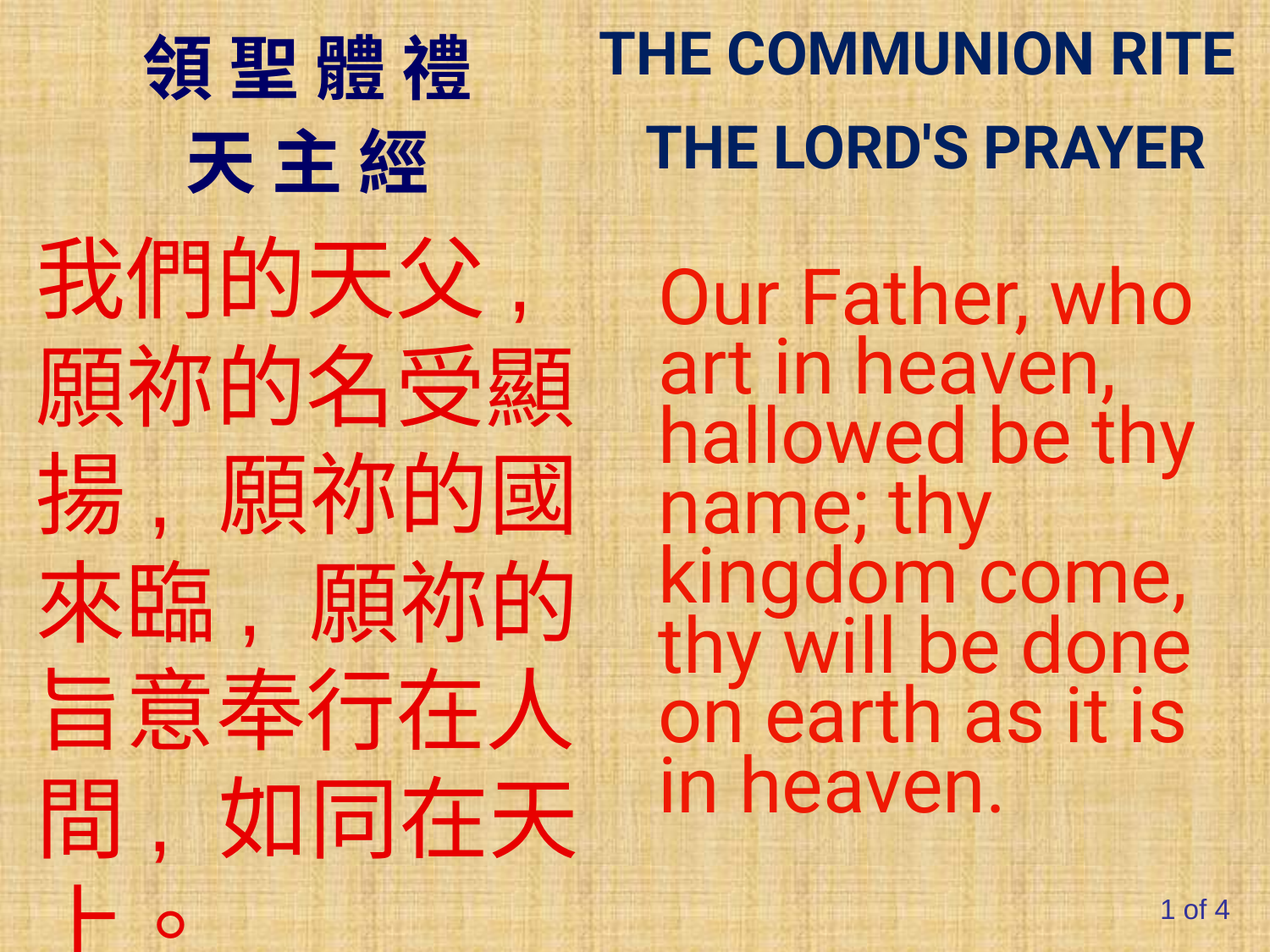

# 領 聖 體 禮
THE COMMUNION RITE
天 主 經
THE LORD'S PRAYER
我們的天父, 願祢的名受顯揚, 願祢的國來臨, 願祢的旨意奉行在人間, 如同在天上。
Our Father, who art in heaven, hallowed be thy name; thy kingdom come, thy will be done on earth as it is in heaven.
1 of 4